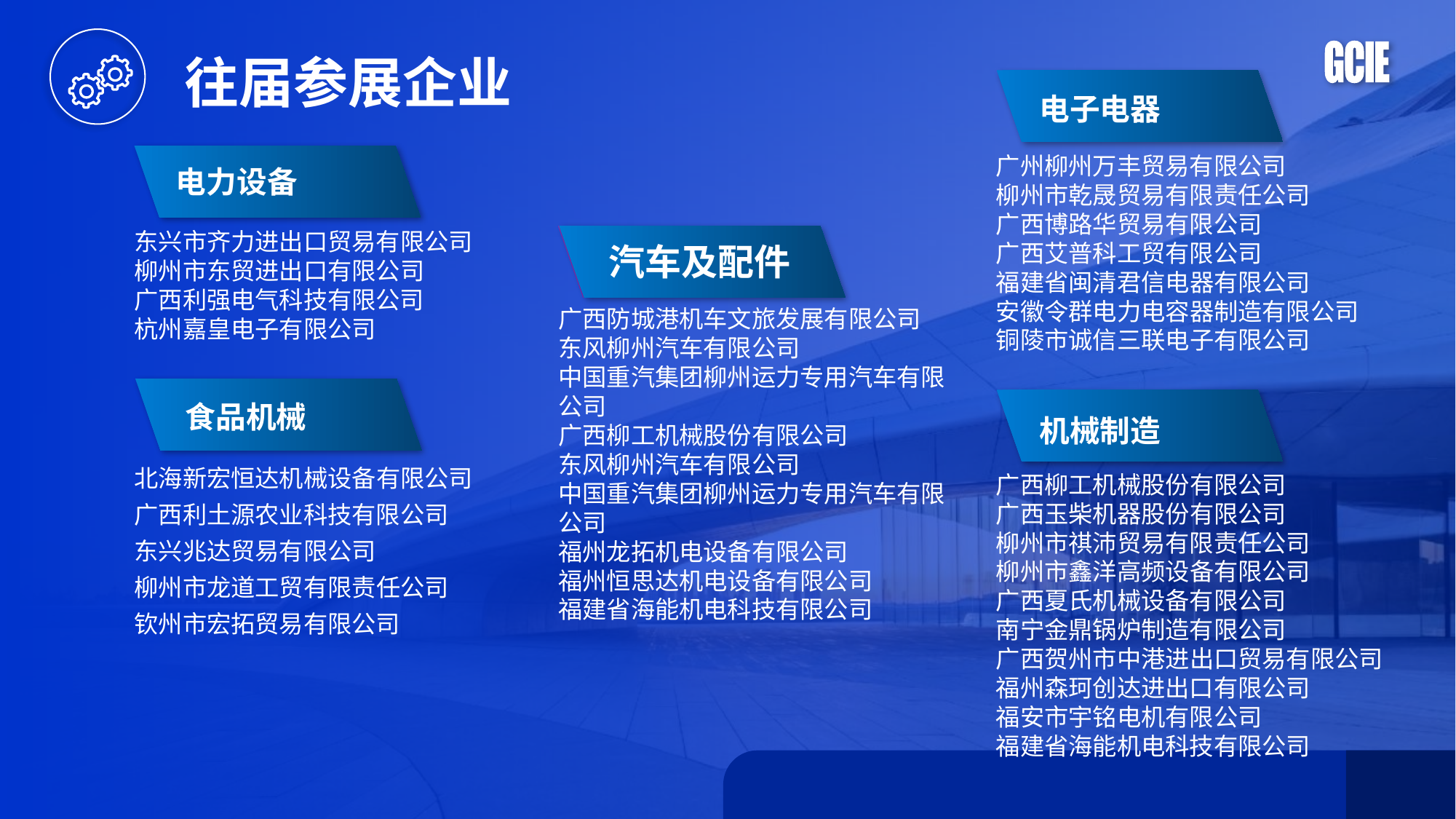

往届参展企业

电子电器

广州柳州万丰贸易有限公司
柳州市乾晟贸易有限责任公司
广西博路华贸易有限公司
广西艾普科工贸有限公司
福建省闽清君信电器有限公司
安徽令群电力电容器制造有限公司
铜陵市诚信三联电子有限公司
电力设备
东兴市齐力进出口贸易有限公司
柳州市东贸进出口有限公司
广西利强电气科技有限公司
杭州嘉皇电子有限公司

汽车
汽车及配件
广西防城港机车文旅发展有限公司
东风柳州汽车有限公司
中国重汽集团柳州运力专用汽车有限公司
广西柳工机械股份有限公司
东风柳州汽车有限公司
中国重汽集团柳州运力专用汽车有限公司
福州龙拓机电设备有限公司
福州恒思达机电设备有限公司
福建省海能机电科技有限公司

食品机械
机械制造
北海新宏恒达机械设备有限公司
广西利土源农业科技有限公司
东兴兆达贸易有限公司
柳州市龙道工贸有限责任公司
钦州市宏拓贸易有限公司
广西柳工机械股份有限公司
广西玉柴机器股份有限公司
柳州市祺沛贸易有限责任公司
柳州市鑫洋高频设备有限公司
广西夏氏机械设备有限公司
南宁金鼎锅炉制造有限公司
广西贺州市中港进出口贸易有限公司
福州森珂创达进出口有限公司
福安市宇铭电机有限公司
福建省海能机电科技有限公司